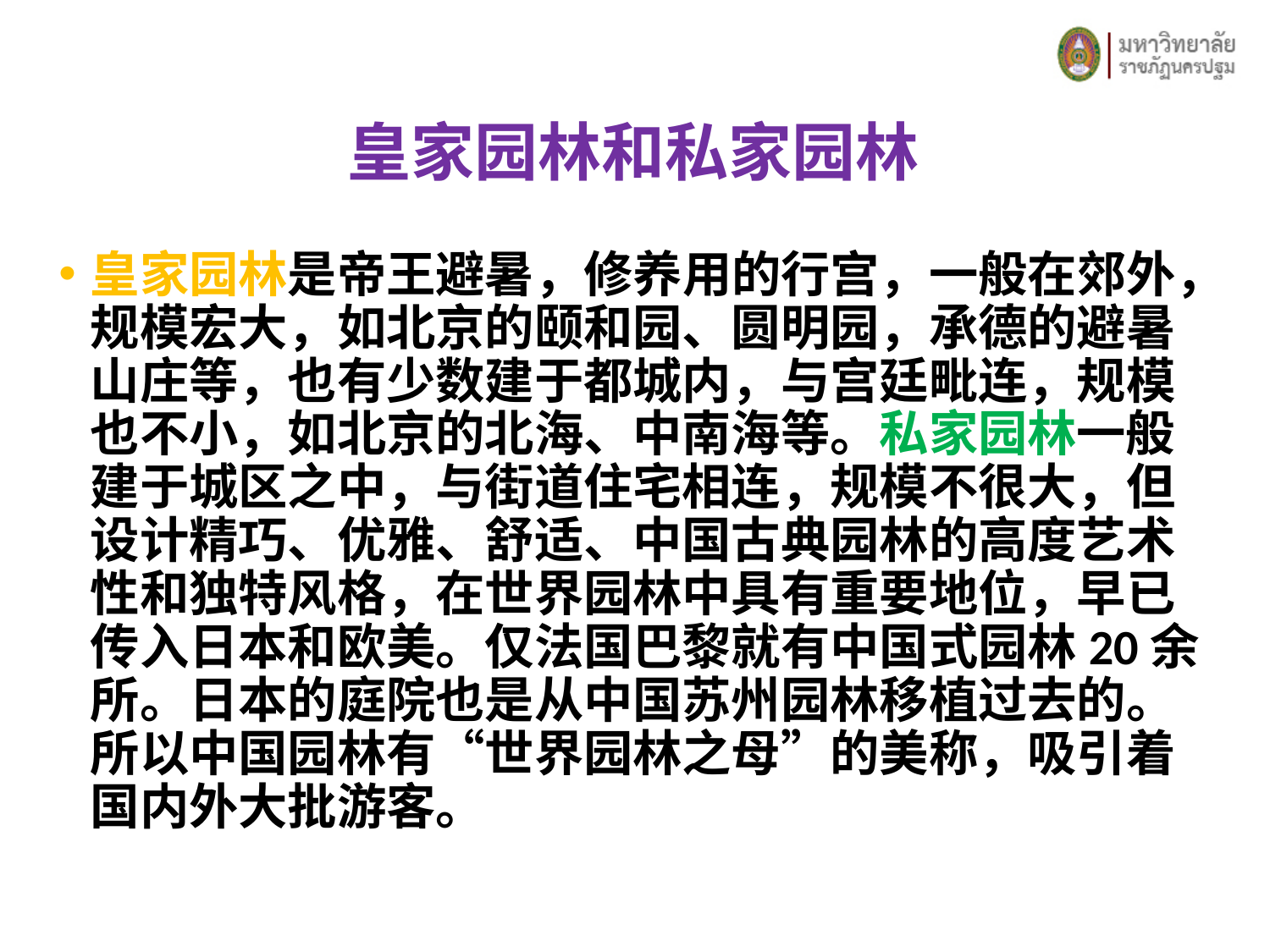

# 皇家园林和私家园林
皇家园林是帝王避暑，修养用的行宫，一般在郊外，规模宏大，如北京的颐和园、圆明园，承德的避暑山庄等，也有少数建于都城内，与宫廷毗连，规模也不小，如北京的北海、中南海等。私家园林一般建于城区之中，与街道住宅相连，规模不很大，但设计精巧、优雅、舒适、中国古典园林的高度艺术性和独特风格，在世界园林中具有重要地位，早已传入日本和欧美。仅法国巴黎就有中国式园林20余所。日本的庭院也是从中国苏州园林移植过去的。所以中国园林有“世界园林之母”的美称，吸引着国内外大批游客。